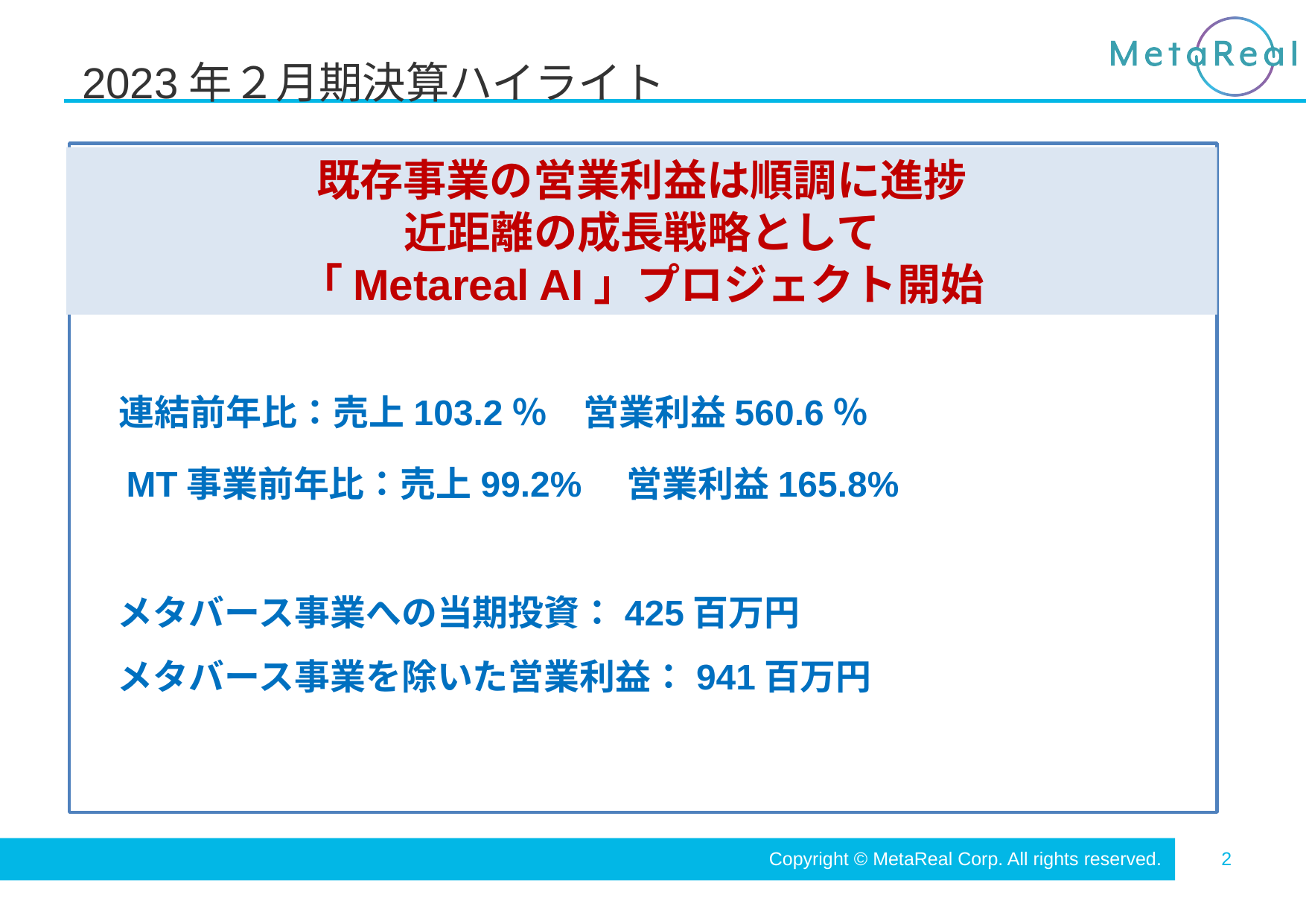

2023年２月期決算ハイライト
#

　連結前年比：売上103.2％　営業利益560.6％
　MT事業前年比：売上99.2%　営業利益165.8%
　メタバース事業への当期投資：425百万円
　メタバース事業を除いた営業利益：941百万円

既存事業の営業利益は順調に進捗
近距離の成長戦略として
「Metareal AI」プロジェクト開始
Copyright © MetaReal Corp. All rights reserved.
2